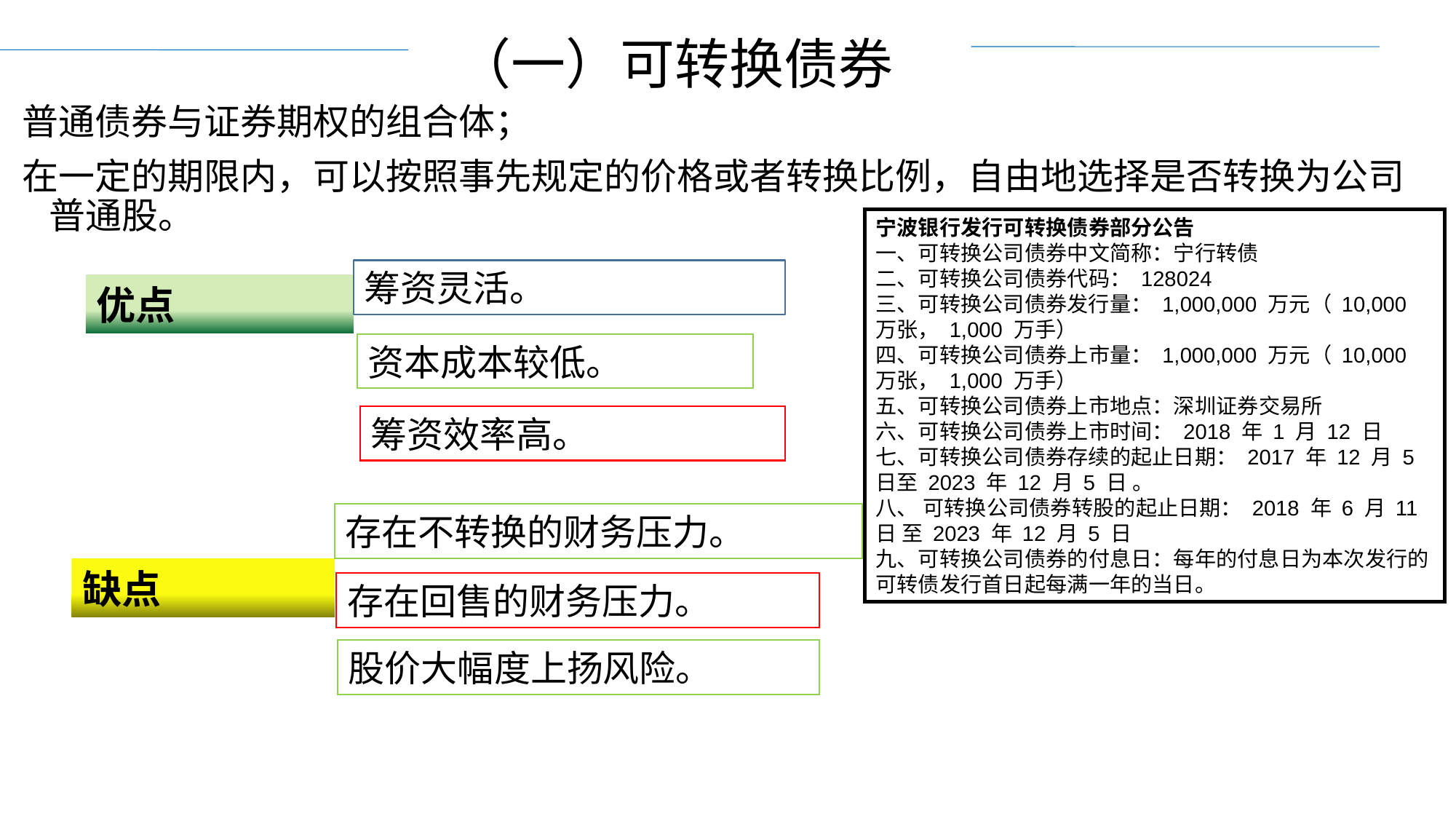

（一）可转换债券

普通债券与证券期权的组合体；
在一定的期限内，可以按照事先规定的价格或者转换比例，自由地选择是否转换为公司普通股。
宁波银行发行可转换债券部分公告
一、可转换公司债券中文简称：宁行转债
二、可转换公司债券代码： 128024
三、可转换公司债券发行量： 1,000,000 万元（ 10,000 万张， 1,000 万手）
四、可转换公司债券上市量： 1,000,000 万元（ 10,000 万张， 1,000 万手）
五、可转换公司债券上市地点：深圳证券交易所
六、可转换公司债券上市时间： 2018 年 1 月 12 日
七、可转换公司债券存续的起止日期： 2017 年 12 月 5 日至 2023 年 12 月 5 日 。
八、 可转换公司债券转股的起止日期： 2018 年 6 月 11 日 至 2023 年 12 月 5 日
九、可转换公司债券的付息日：每年的付息日为本次发行的可转债发行首日起每满一年的当日。
筹资灵活。
优点
资本成本较低。
筹资效率高。
存在不转换的财务压力。
缺点
存在回售的财务压力。
股价大幅度上扬风险。
27